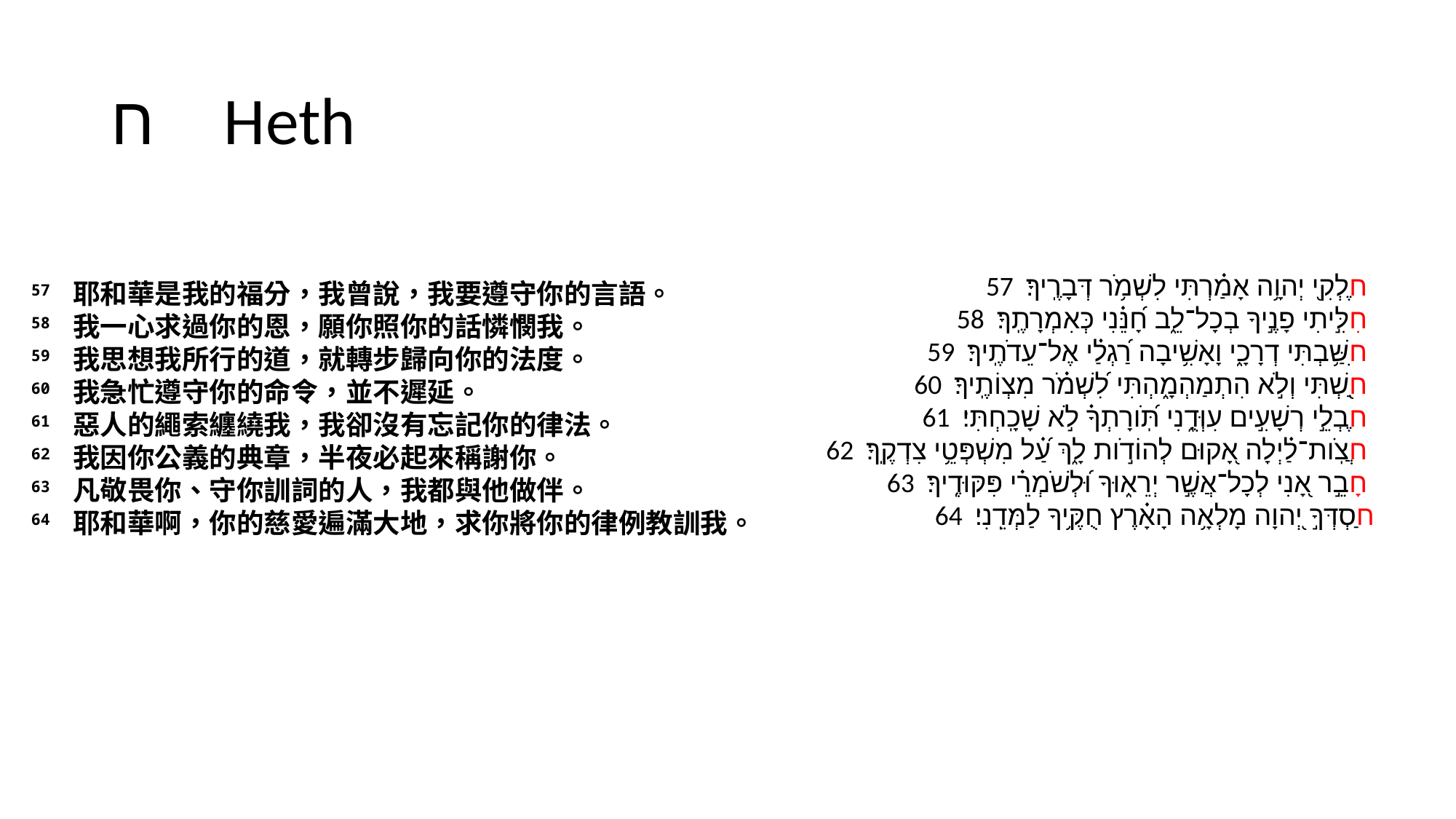

# ח    Heth
57  חֶלְקִ֖י יְהוָ֥ה אָמַ֗רְתִּי לִשְׁמֹ֥ר דְּבָרֶֽיךָ׃
58  חִלִּ֣יתִי פָנֶ֣יךָ בְכָל־לֵ֑ב חָ֝נֵּ֗נִי כְּאִמְרָתֶֽךָ׃
59  חִשַּׁ֥בְתִּי דְרָכָ֑י וָאָשִׁ֥יבָה רַ֝גְלַ֗י אֶל־עֵדֹתֶֽיךָ׃
60  חַ֭שְׁתִּי וְלֹ֣א הִתְמַהְמָ֑הְתִּי לִ֝שְׁמֹ֗ר מִצְוֹתֶֽיךָ׃
61  חֶבְלֵ֣י רְשָׁעִ֣ים עִוְּדֻ֑נִי תֹּֽ֝ורָתְךָ֗ לֹ֣א שָׁכָֽחְתִּי׃
62  חֲצֹֽות־לַ֗יְלָה אָ֭קוּם לְהוֹדֹ֣ות לָ֑ךְ עַ֝֗ל מִשְׁפְּטֵ֥י צִדְקֶֽךָ׃
63  חָבֵ֣ר אָ֭נִי לְכָל־אֲשֶׁ֣ר יְרֵא֑וּךָ וּ֝לְשֹׁמְרֵ֗י פִּקּוּדֶֽיךָ׃
64  חַסְדְּךָ֣ יְ֭הוָה מָלְאָ֥ה הָאָ֗רֶץ חֻקֶּ֥יךָ לַמְּדֵֽנִי׃
57 耶和華是我的福分，我曾說，我要遵守你的言語。
58 我一心求過你的恩，願你照你的話憐憫我。
59 我思想我所行的道，就轉步歸向你的法度。
60 我急忙遵守你的命令，並不遲延。
61 惡人的繩索纏繞我，我卻沒有忘記你的律法。
62 我因你公義的典章，半夜必起來稱謝你。
63 凡敬畏你、守你訓詞的人，我都與他做伴。
64 耶和華啊，你的慈愛遍滿大地，求你將你的律例教訓我。